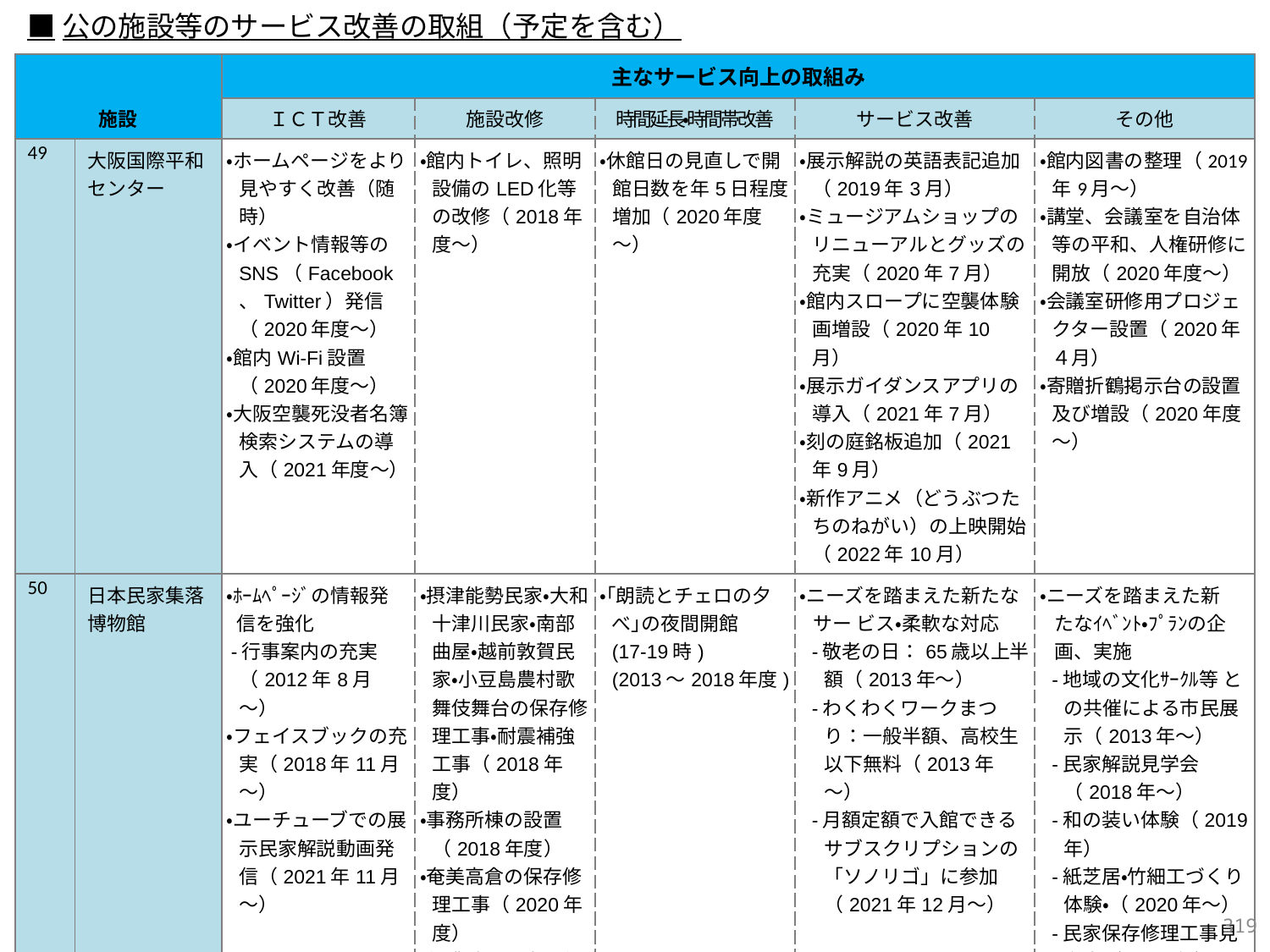

■公の施設等のサービス改善の取組（予定を含む）
| 施設 |  | 主なサービス向上の取組み |  |  |  |  |
| --- | --- | --- | --- | --- | --- | --- |
|  |  | ＩＣＴ改善 | 施設改修 | 時間延長・時間帯改善 | サービス改善 | その他 |
| 49 | 大阪国際平和センター | ・ホームページをより見やすく改善（随時） ・イベント情報等のSNS（Facebook、Twitter）発信（2020年度～） ・館内Wi-Fi設置（2020年度～） ・大阪空襲死没者名簿検索システムの導入（2021年度～） | ・館内トイレ、照明設備のLED化等の改修（2018年度～） | ・休館日の見直しで開館日数を年5日程度増加（2020年度～） | ・展示解説の英語表記追加（2019年3月） ・ミュージアムショップのリニューアルとグッズの充実（2020年7月） ・館内スロープに空襲体験画増設（2020年10月） ・展示ガイダンスアプリの導入（2021年7月） ・刻の庭銘板追加（2021年9月） ・新作アニメ（どうぶつたちのねがい）の上映開始（2022年10月） | ・館内図書の整理（2019年9月～） ・講堂、会議室を自治体等の平和、人権研修に開放（2020年度～） ・会議室研修用プロジェクター設置（2020年４月） ・寄贈折鶴掲示台の設置及び増設（2020年度～） |
| 50 | 日本民家集落博物館 | ・ﾎｰﾑﾍﾟｰｼﾞの情報発 信を強化 -行事案内の充実（2012年8月～） ・フェイスブックの充実（2018年11月～） ・ユーチューブでの展示民家解説動画発信（2021年11月～） | ・摂津能勢民家・大和十津川民家・南部曲屋・越前敦賀民家・小豆島農村歌舞伎舞台の保存修理工事・耐震補強工事（2018年度） ・事務所棟の設置（2018年度） ・奄美高倉の保存修理工事（2020年度） ・信濃秋山民家の保存修理工事（2020・2021年度） ・トイレ設備の改修工事（2021年度） | ・｢朗読とチェロの夕べ｣の夜間開館 (17-19時) (2013～2018年度) | ・ニーズを踏まえた新たなサー ビス・柔軟な対応 -敬老の日：65歳以上半額（2013年～） -わくわくワークまつり：一般半額、高校生以下無料（2013年～） -月額定額で入館できるサブスクリプションの「ソノリゴ」に参加（2021年12月～） | ・ニーズを踏まえた新 たなｲﾍﾞﾝﾄ・ﾌﾟﾗﾝの企 画、実施 -地域の文化ｻｰｸﾙ等 との共催による市民展示（2013年～） -民家解説見学会（2018年～） -和の装い体験（2019年） -紙芝居・竹細工づくり体験・（2020年～） -民家保存修理工事見学会（2021年） -ｽﾀｯﾌと巡る写真映えｽﾎﾟｯﾄ（2021年～） |
319